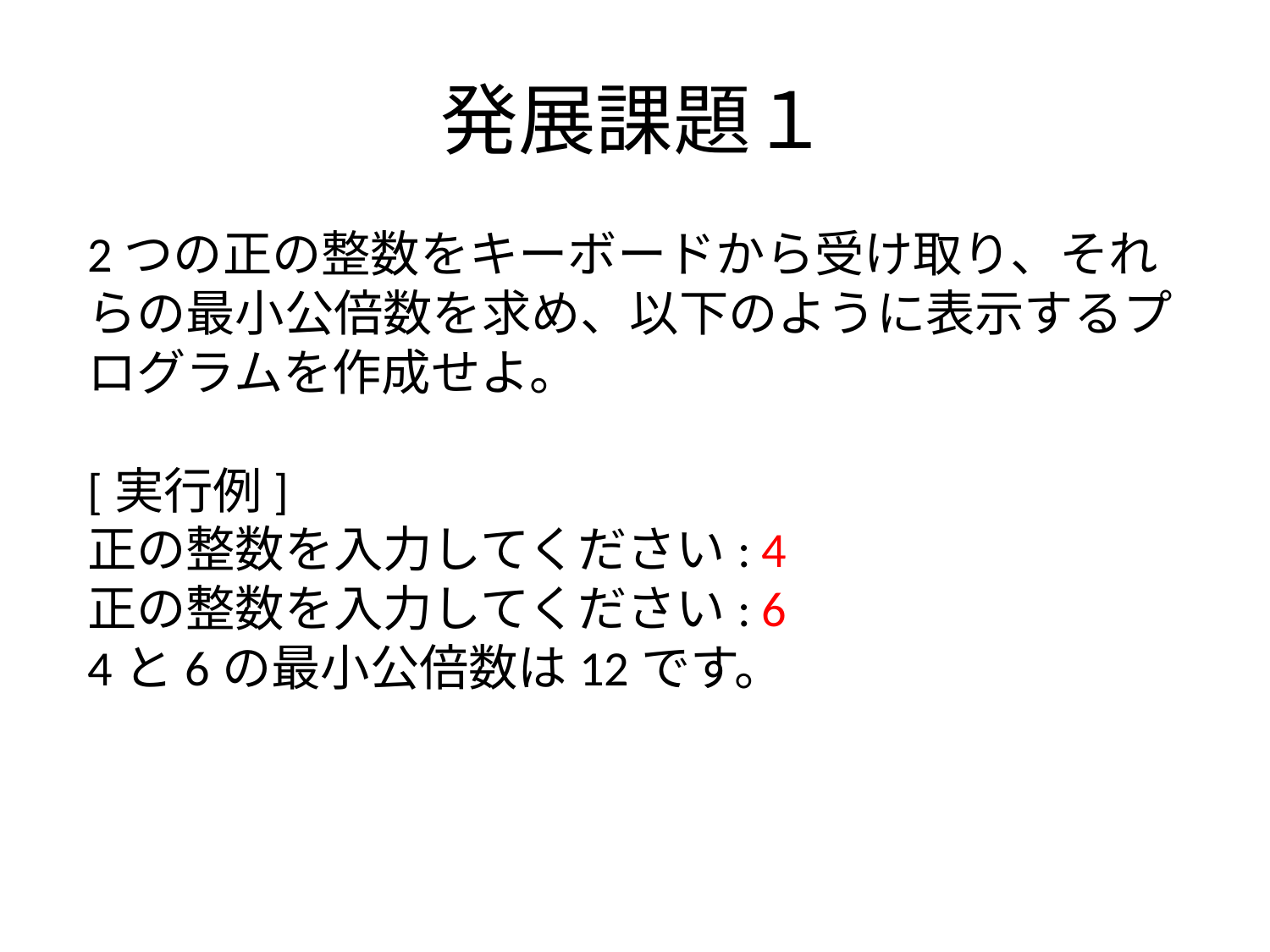

# 発展課題１
2つの正の整数をキーボードから受け取り、それらの最小公倍数を求め、以下のように表示するプログラムを作成せよ。

[実行例]
正の整数を入力してください: 4
正の整数を入力してください: 6
4と6の最小公倍数は12です。